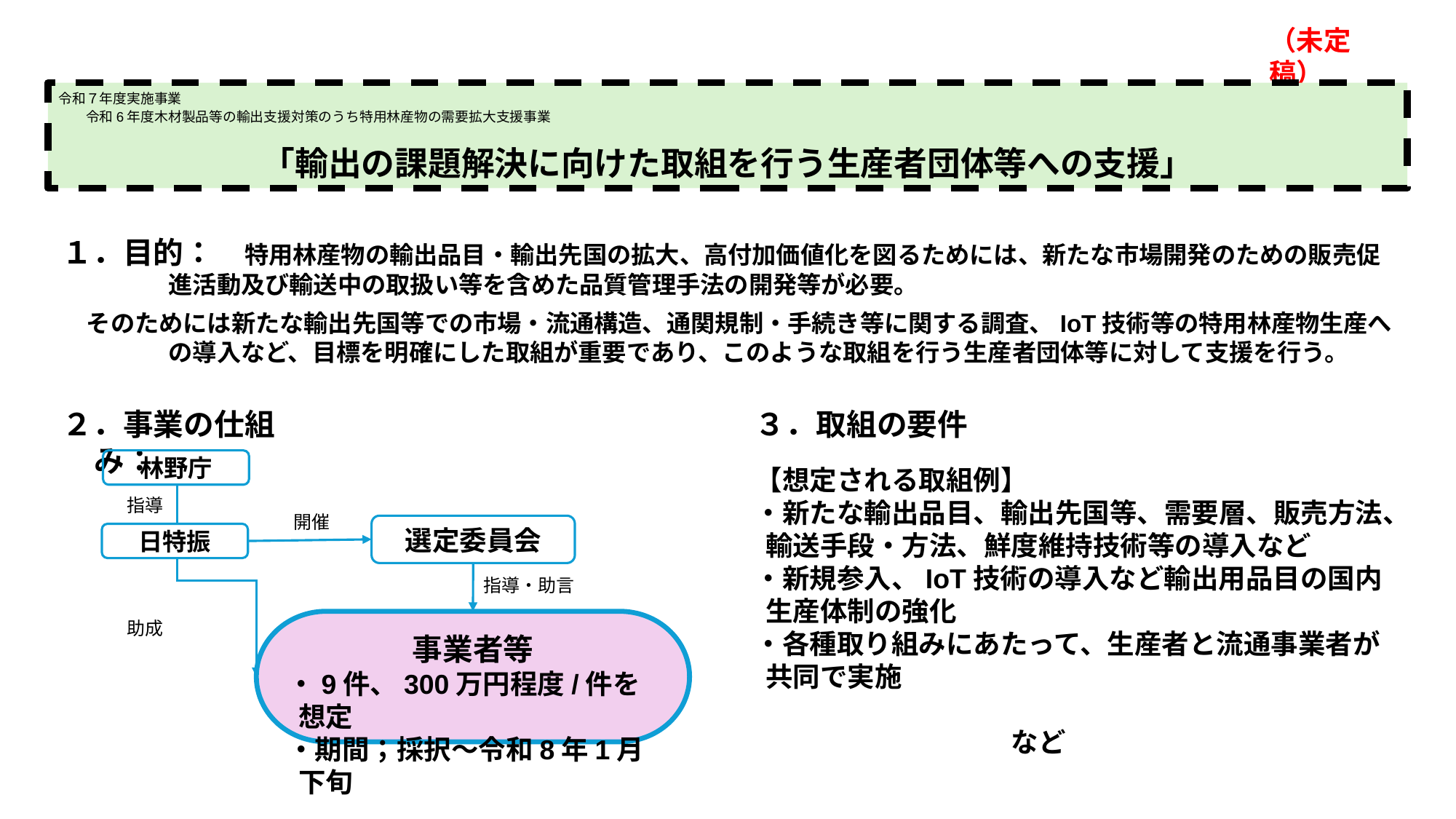

（未定稿）
令和７年度実施事業
　　令和6年度木材製品等の輸出支援対策のうち特用林産物の需要拡大支援事業

「輸出の課題解決に向けた取組を行う生産者団体等への支援」
１．目的：　特用林産物の輸出品目・輸出先国の拡大、高付加価値化を図るためには、新たな市場開発のための販売促進活動及び輸送中の取扱い等を含めた品質管理手法の開発等が必要。
　そのためには新たな輸出先国等での市場・流通構造、通関規制・手続き等に関する調査、IoT技術等の特用林産物生産への導入など、目標を明確にした取組が重要であり、このような取組を行う生産者団体等に対して支援を行う。
２．事業の仕組み：
林野庁
指導
開催
選定委員会
日特振
指導・助言
助成
事業者等
・9件、300万円程度/件を想定
・期間；採択～令和8年1月下旬
３．取組の要件
【想定される取組例】
・新たな輸出品目、輸出先国等、需要層、販売方法、輸送手段・方法、鮮度維持技術等の導入など
・新規参入、IoT技術の導入など輸出用品目の国内生産体制の強化
・各種取り組みにあたって、生産者と流通事業者が共同で実施
　　　　　　　　　　　　　　　　　　　　　　　　　　　　　　　　など